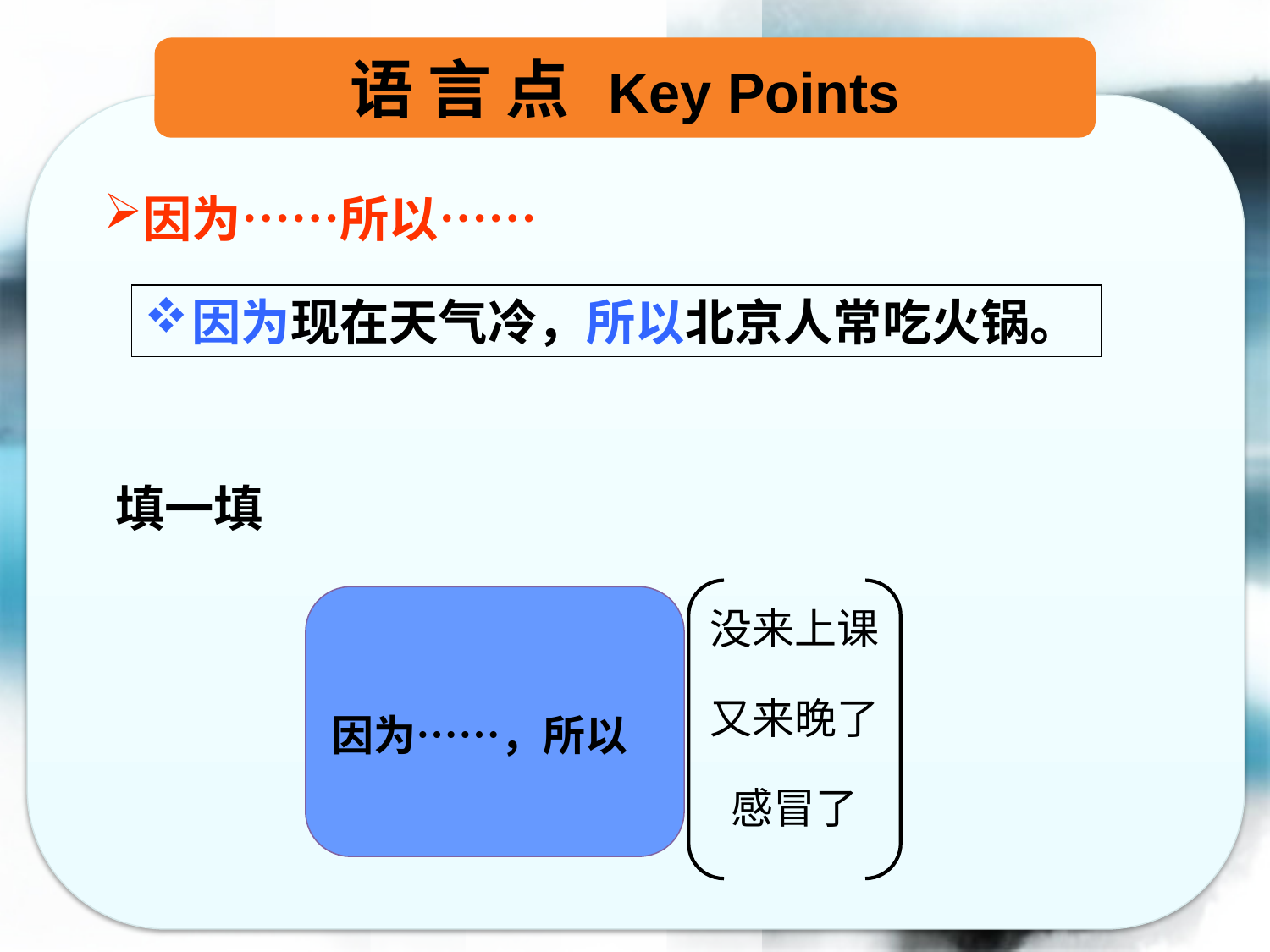

语 言 点  Key Points

因为……所以……
因为现在天气冷，所以北京人常吃火锅。
填一填

因为……，所以
没来上课

又来晚了

感冒了